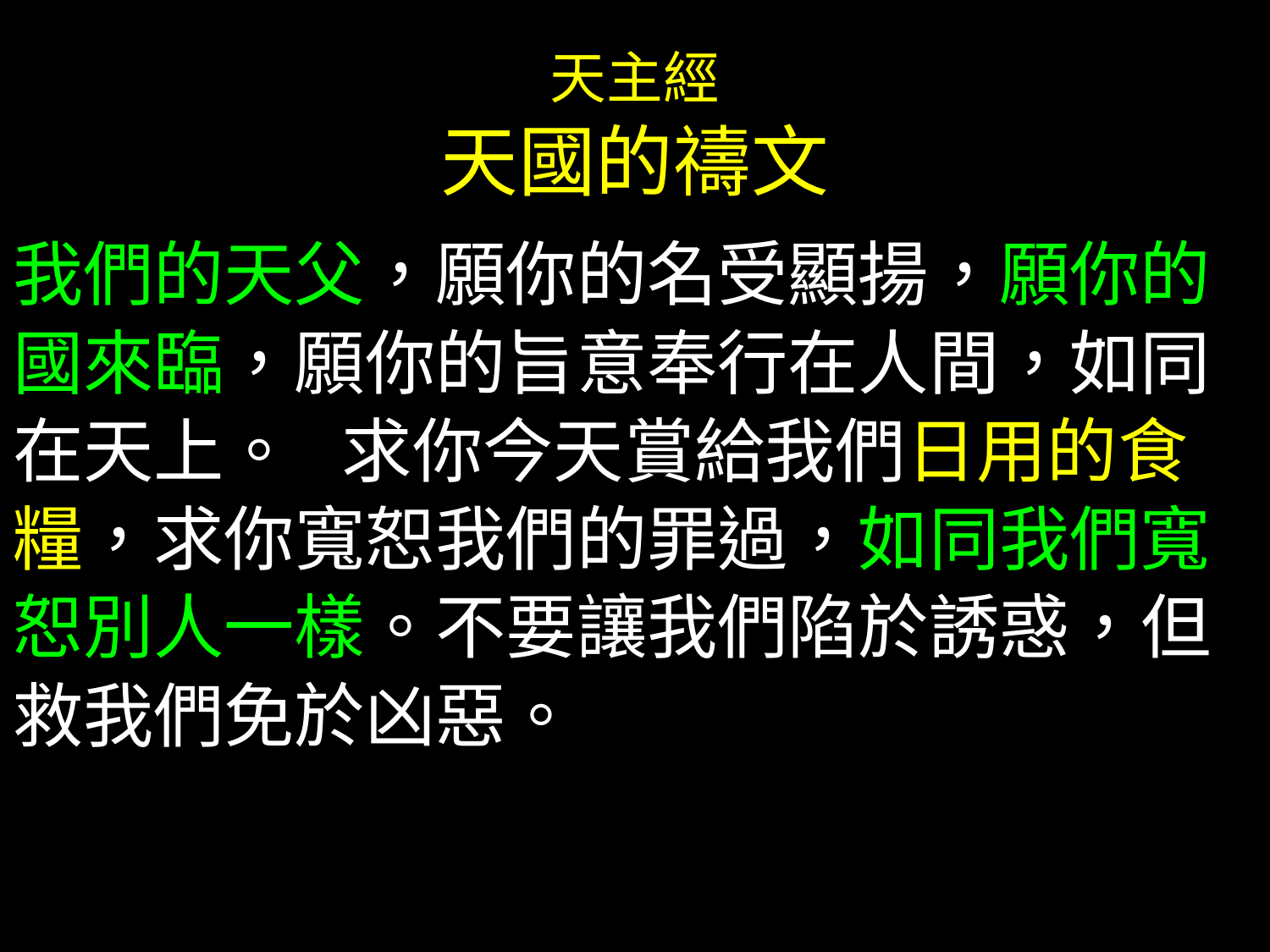

天主經
天國的禱文
我們的天父，願你的名受顯揚，願你的國來臨，願你的旨意奉行在人間，如同在天上。   求你今天賞給我們日用的食糧，求你寬恕我們的罪過，如同我們寬恕別人一樣。不要讓我們陷於誘惑，但救我們免於凶惡。